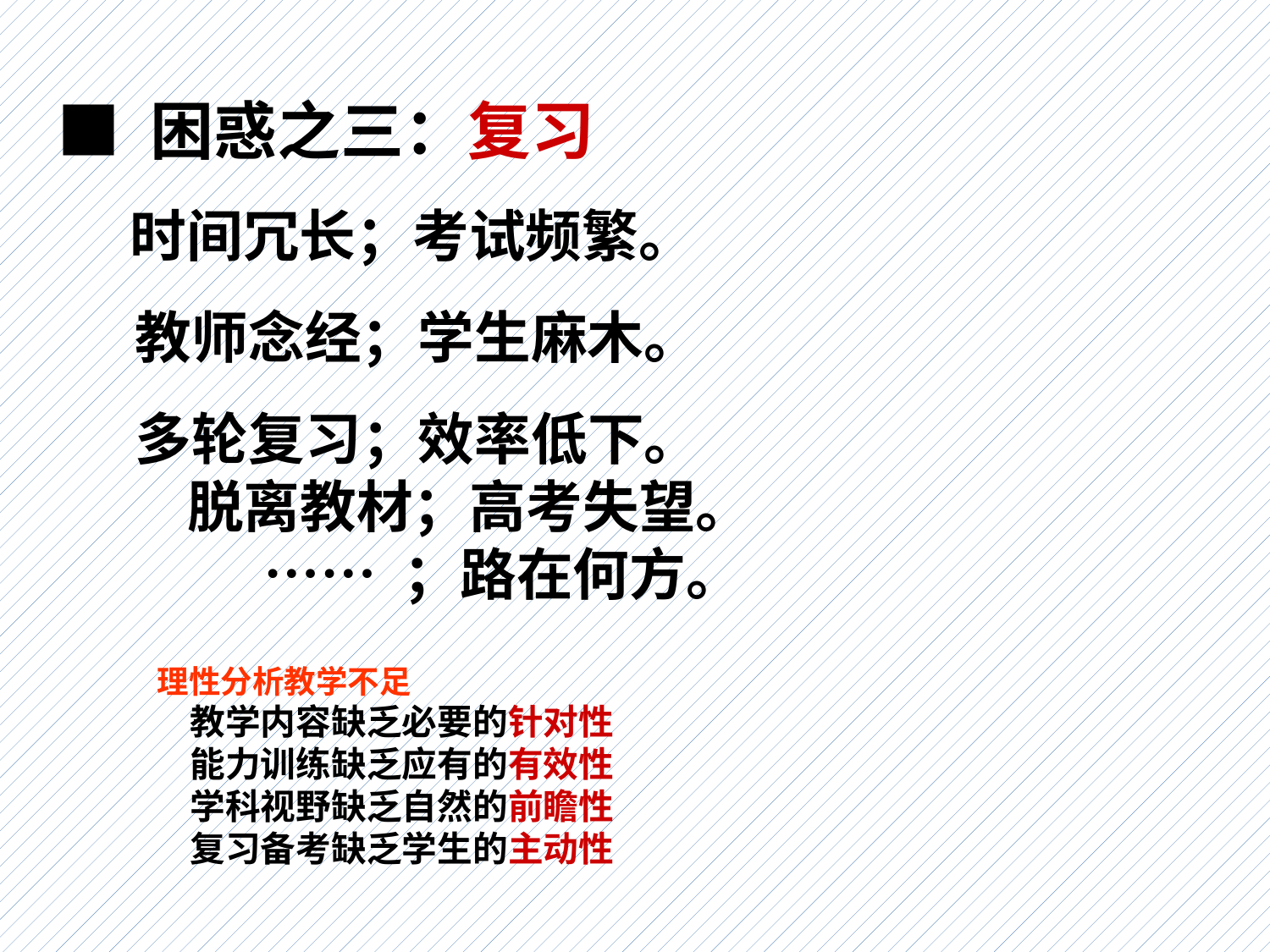

■ 困惑之三：复习
        时间冗长；考试频繁。
     教师念经；学生麻木。
     多轮复习；效率低下。
         脱离教材；高考失望。
                …… ；路在何方。
理性分析教学不足
   教学内容缺乏必要的针对性
   能力训练缺乏应有的有效性
   学科视野缺乏自然的前瞻性
   复习备考缺乏学生的主动性